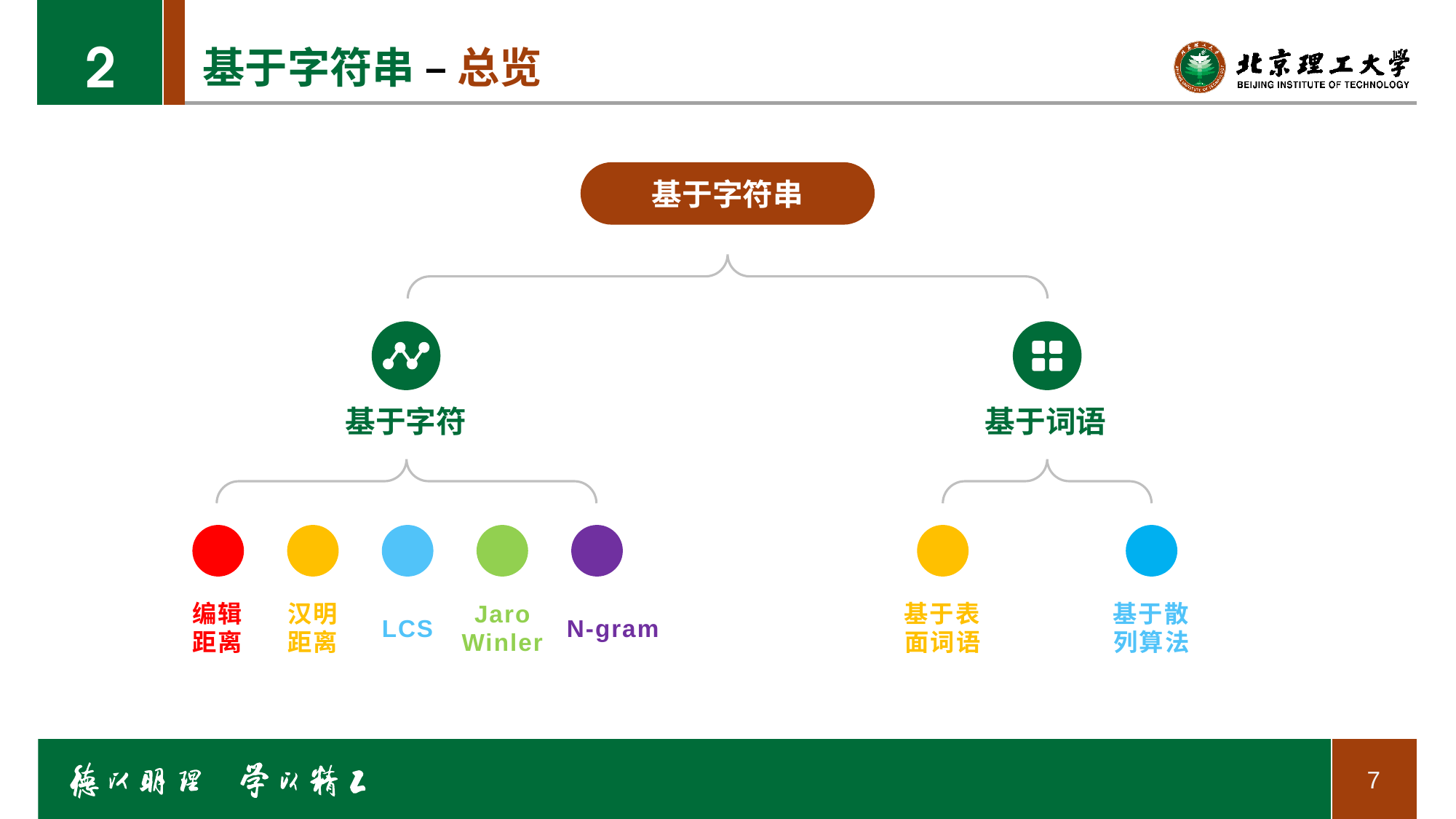

2
# 基于字符串 – 总览
基于字符串

基于字符
基于词语

编辑
距离
汉明
距离
LCS
Jaro
Winler
N-gram

基于表面词语

基于散列算法